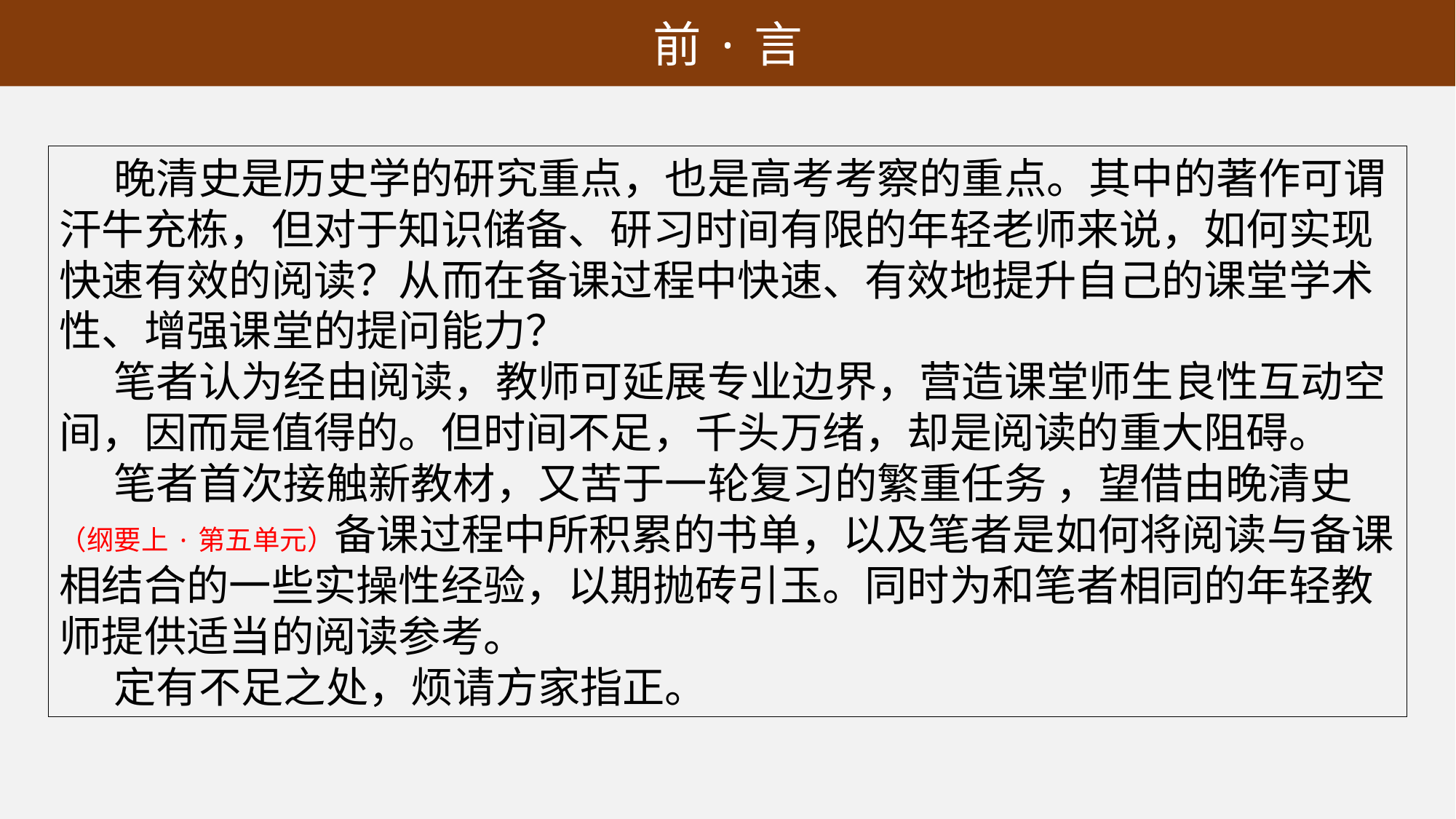

前·言
晚清史是历史学的研究重点，也是高考考察的重点。其中的著作可谓汗牛充栋，但对于知识储备、研习时间有限的年轻老师来说，如何实现快速有效的阅读？从而在备课过程中快速、有效地提升自己的课堂学术性、增强课堂的提问能力？
笔者认为经由阅读，教师可延展专业边界，营造课堂师生良性互动空间，因而是值得的。但时间不足，千头万绪，却是阅读的重大阻碍。
笔者首次接触新教材，又苦于一轮复习的繁重任务 ，望借由晚清史（纲要上·第五单元）备课过程中所积累的书单，以及笔者是如何将阅读与备课相结合的一些实操性经验，以期抛砖引玉。同时为和笔者相同的年轻教师提供适当的阅读参考。
定有不足之处，烦请方家指正。